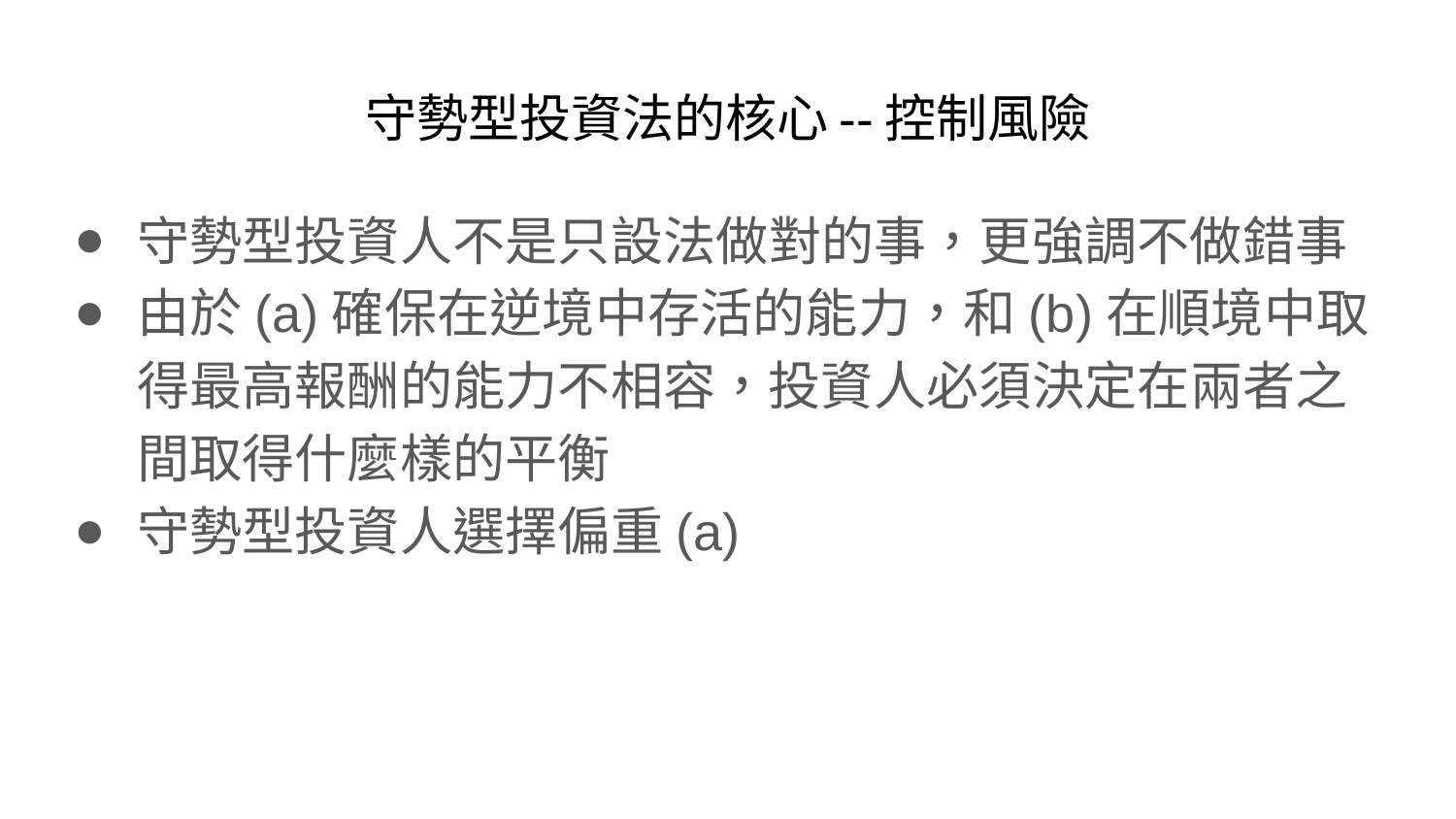

# 守勢型投資法的核心--控制風險
守勢型投資人不是只設法做對的事，更強調不做錯事
由於(a)確保在逆境中存活的能力，和(b)在順境中取得最高報酬的能力不相容，投資人必須決定在兩者之間取得什麼樣的平衡
守勢型投資人選擇偏重(a)